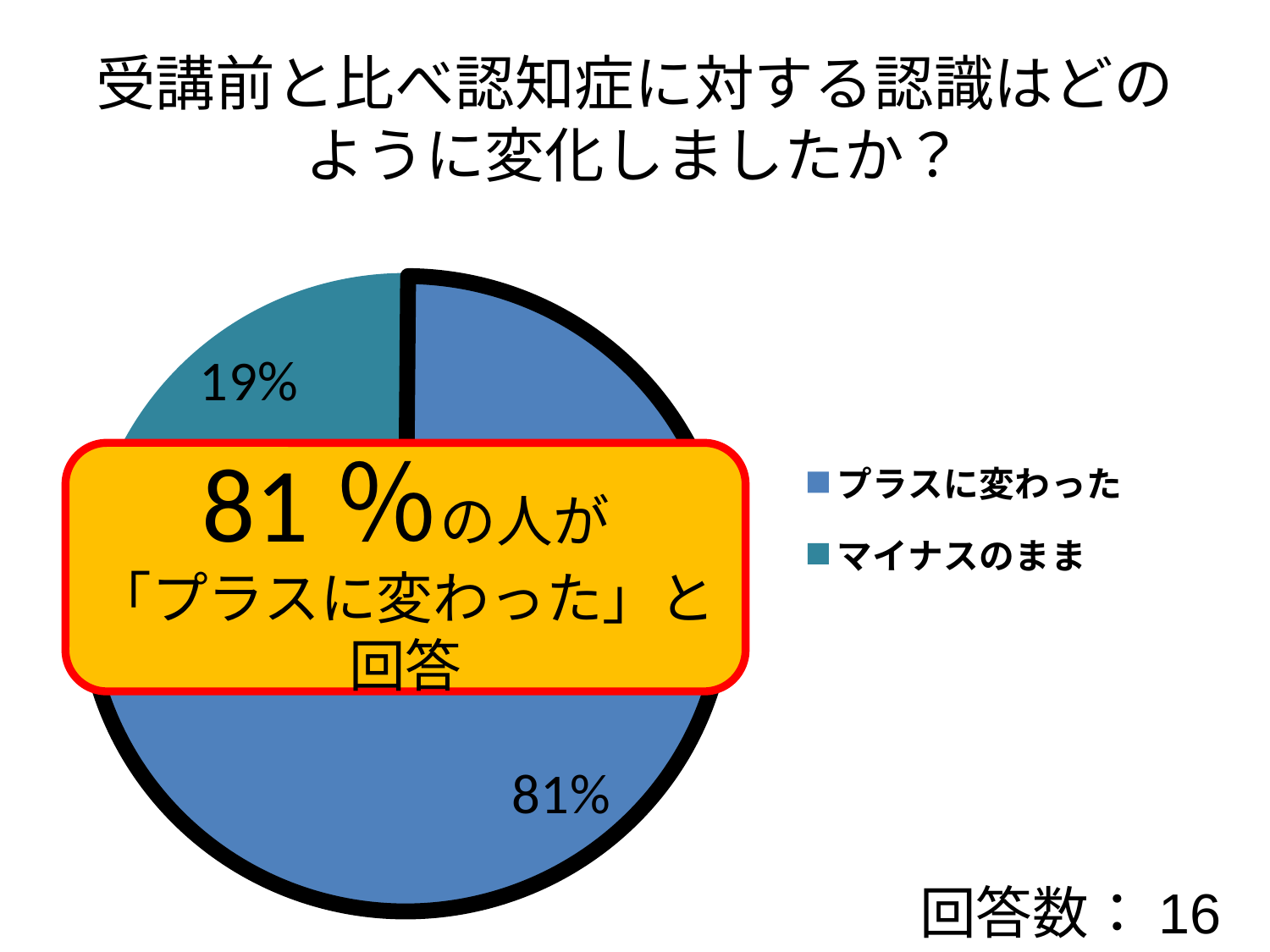

# 受講前と比べ認知症に対する認識はどのように変化しましたか？

### Chart

| Category |  |
|---|---|
| プラスに変わった | 13.0 |
| マイナスのまま | 3.0 |
81％の人が
「プラスに変わった」と回答
回答数：16票